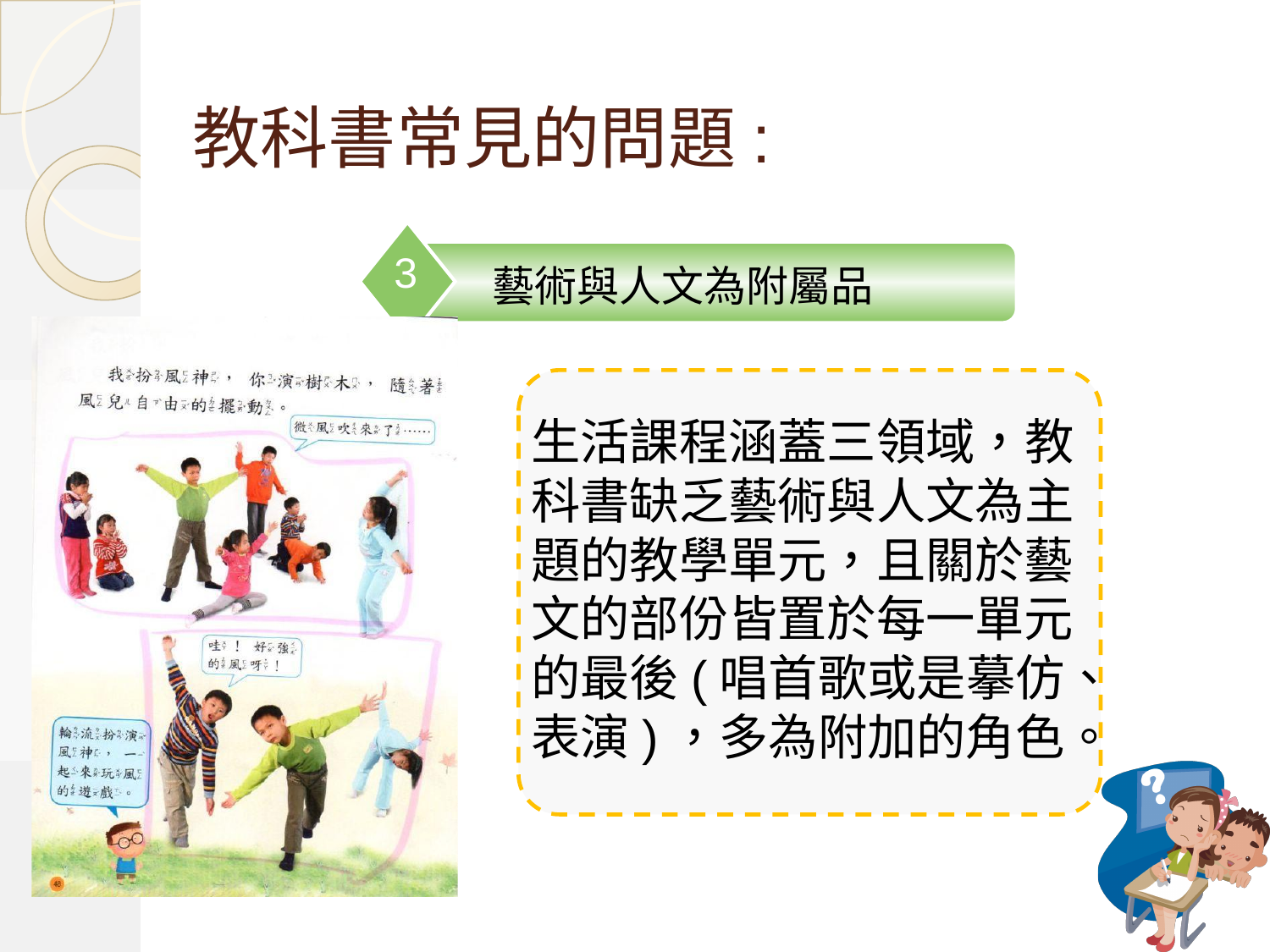

# 教科書常見的問題:

3

藝術與人文為附屬品

T

生活課程涵蓋三領域，教科書缺乏藝術與人文為主題的教學單元，且關於藝文的部份皆置於每一單元的最後(唱首歌或是摹仿、表演)，多為附加的角色。